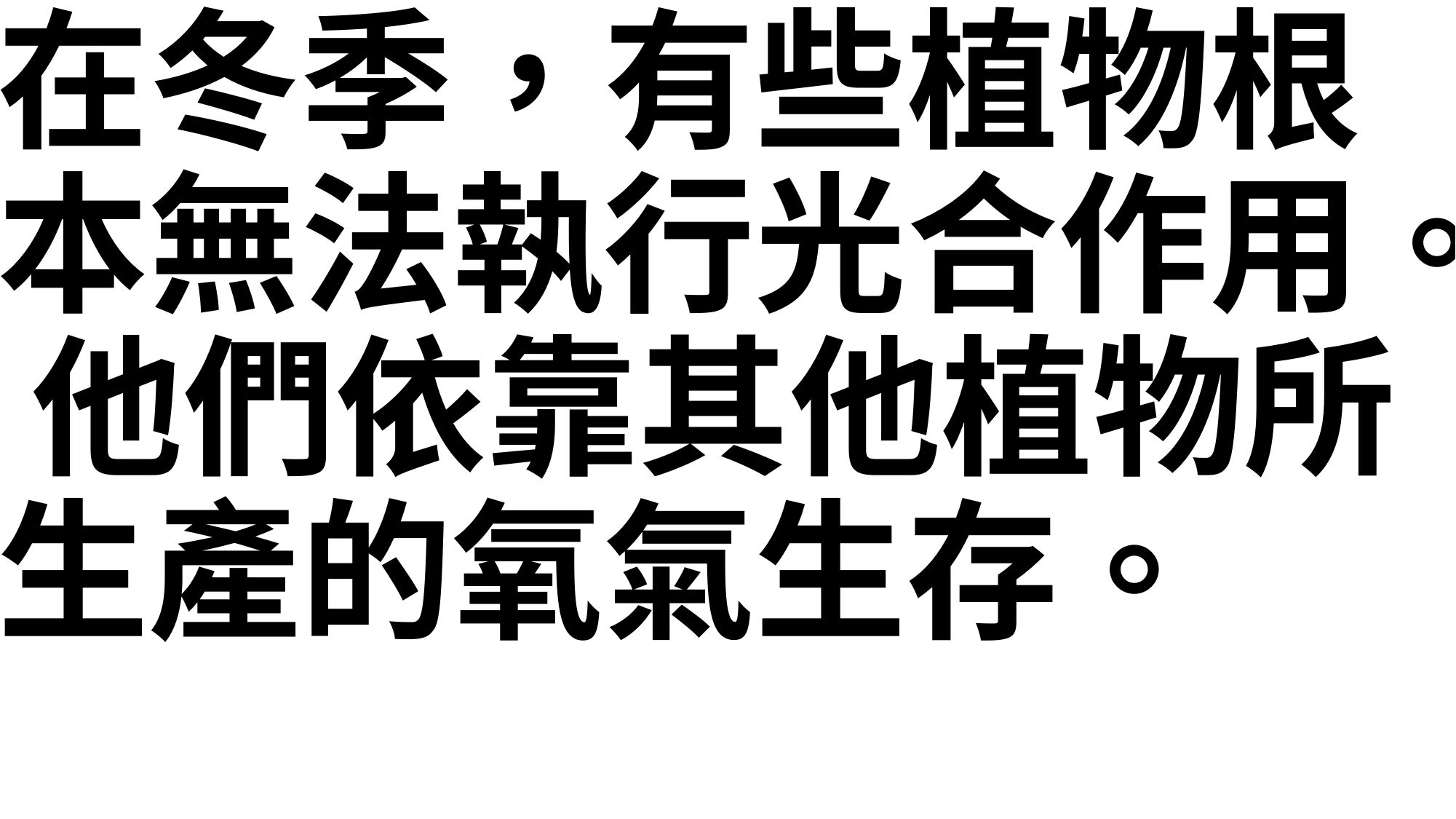

在冬季，有些植物根本無法執行光合作用。 他們依靠其他植物所生產的氧氣生存。